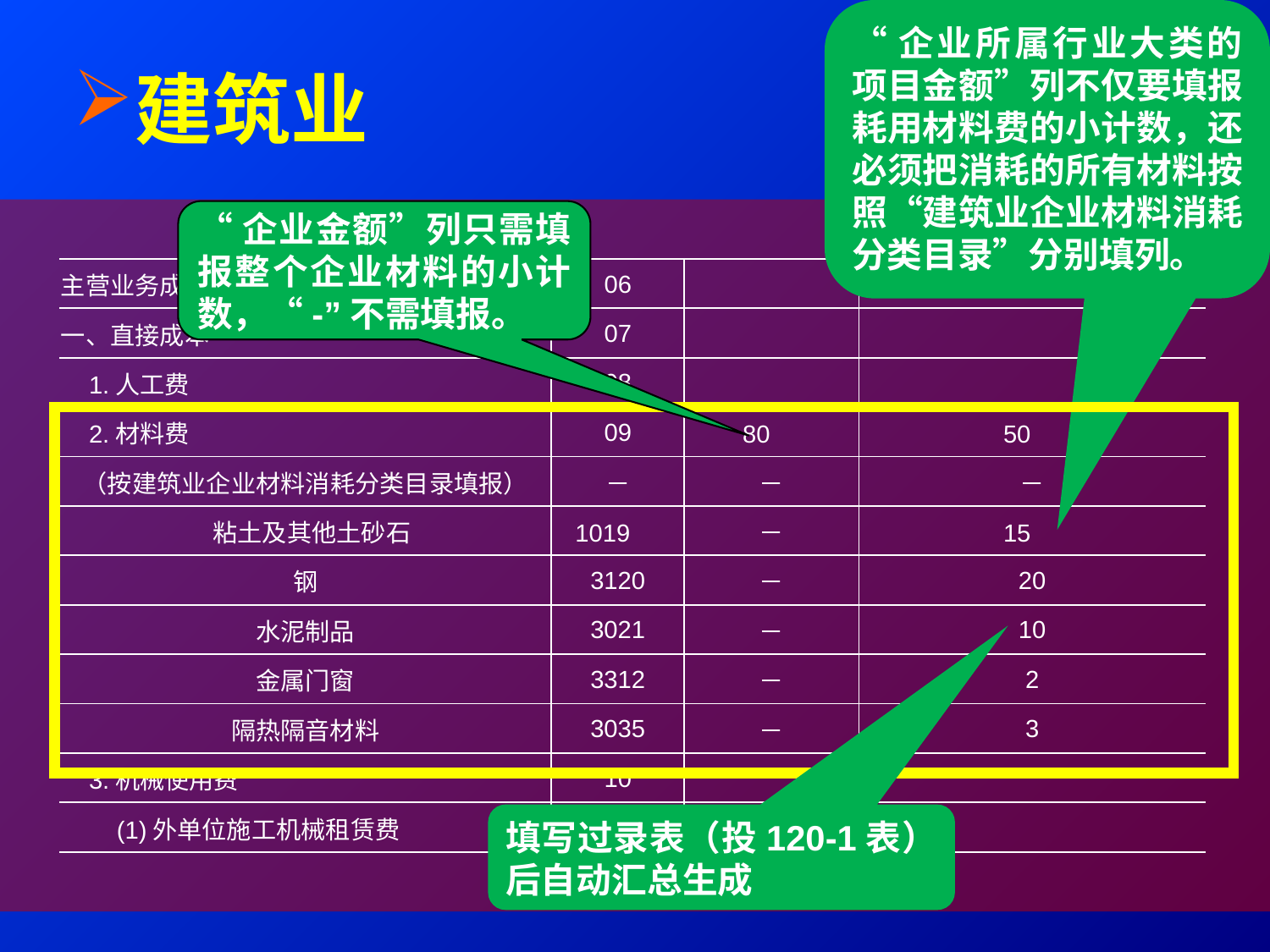

“企业所属行业大类的项目金额”列不仅要填报耗用材料费的小计数，还必须把消耗的所有材料按照“建筑业企业材料消耗分类目录”分别填列。
建筑业

“企业金额”列只需填报整个企业材料的小计数，“-”不需填报。
| 主营业务成本 | 06 |  |  |
| --- | --- | --- | --- |
| 一、直接成本 | 07 |  |  |
| 1.人工费 | 08 |  |  |
| 2.材料费 | 09 | 80 | 50 |
| （按建筑业企业材料消耗分类目录填报） | － | － | － |
| 粘土及其他土砂石 | 1019 | － | 15 |
| 钢 | 3120 | － | 20 |
| 水泥制品 | 3021 | － | 10 |
| 金属门窗 | 3312 | － | 2 |
| 隔热隔音材料 | 3035 | － | 3 |
| 3.机械使用费 | 10 |  |  |
| (1)外单位施工机械租赁费 | 11 | － |  |

填写过录表（投120-1表）后自动汇总生成